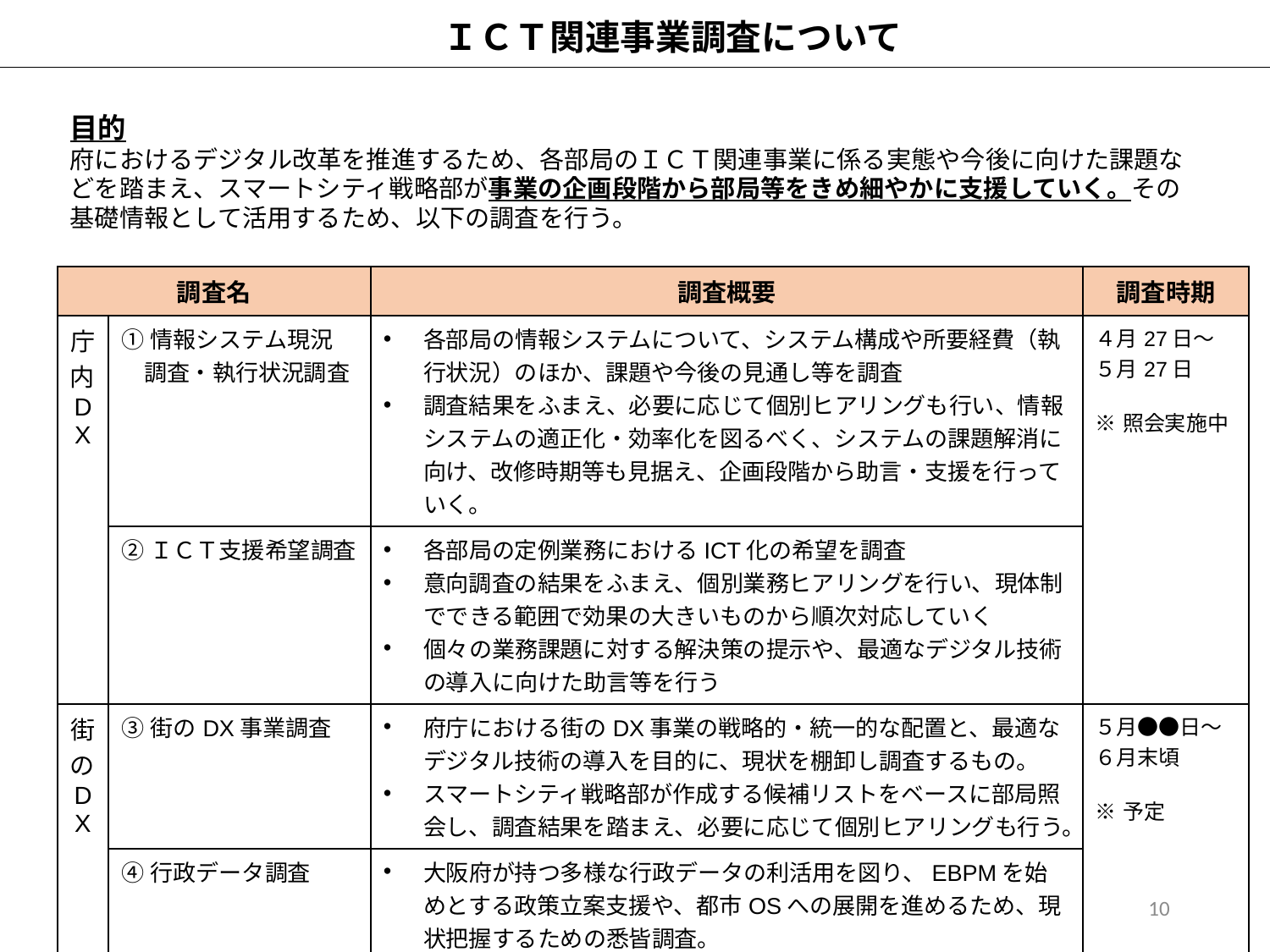

ＩＣＴ関連事業調査について
目的
府におけるデジタル改革を推進するため、各部局のＩＣＴ関連事業に係る実態や今後に向けた課題などを踏まえ、スマートシティ戦略部が事業の企画段階から部局等をきめ細やかに支援していく。その基礎情報として活用するため、以下の調査を行う。
| 調査名 |  | 調査概要 | 調査時期 |
| --- | --- | --- | --- |
| 庁内DX | ①情報システム現況 　調査・執行状況調査 | 各部局の情報システムについて、システム構成や所要経費（執行状況）のほか、課題や今後の見通し等を調査 調査結果をふまえ、必要に応じて個別ヒアリングも行い、情報システムの適正化・効率化を図るべく、システムの課題解消に向け、改修時期等も見据え、企画段階から助言・支援を行っていく。 | ４月27日～ ５月27日 ※照会実施中 |
|  | ②ＩＣＴ支援希望調査 | 各部局の定例業務におけるICT化の希望を調査 意向調査の結果をふまえ、個別業務ヒアリングを行い、現体制でできる範囲で効果の大きいものから順次対応していく 個々の業務課題に対する解決策の提示や、最適なデジタル技術の導入に向けた助言等を行う |  |
| 街のDX | ③街のDX事業調査 | 府庁における街のDX事業の戦略的・統一的な配置と、最適なデジタル技術の導入を目的に、現状を棚卸し調査するもの。 スマートシティ戦略部が作成する候補リストをベースに部局照会し、調査結果を踏まえ、必要に応じて個別ヒアリングも行う。 | ５月●●日～ ６月末頃 ※予定 |
|  | ④行政データ調査 | 大阪府が持つ多様な行政データの利活用を図り、EBPMを始めとする政策立案支援や、都市OSへの展開を進めるため、現状把握するための悉皆調査。 調査結果を踏まえ、オープンデータへの移行や、大阪版都市OSにおける利活用の方策を協議、検討。 |  |
10